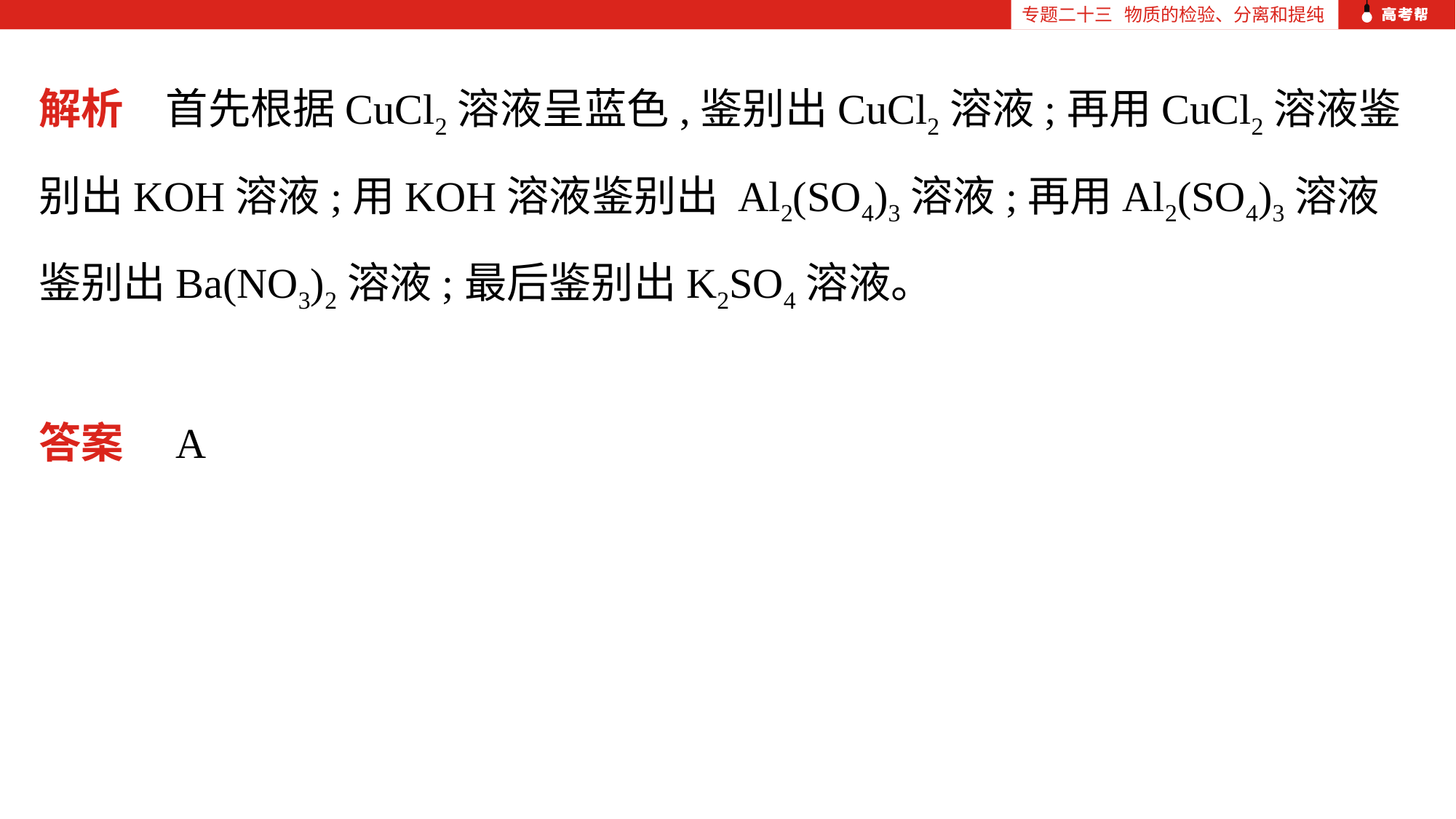

专题二十三   物质的检验、分离和提纯

解析　首先根据CuCl2溶液呈蓝色,鉴别出CuCl2溶液;再用CuCl2溶液鉴别出KOH溶液;用KOH溶液鉴别出 Al2(SO4)3溶液;再用Al2(SO4)3溶液鉴别出Ba(NO3)2溶液;最后鉴别出K2SO4溶液。

答案　A